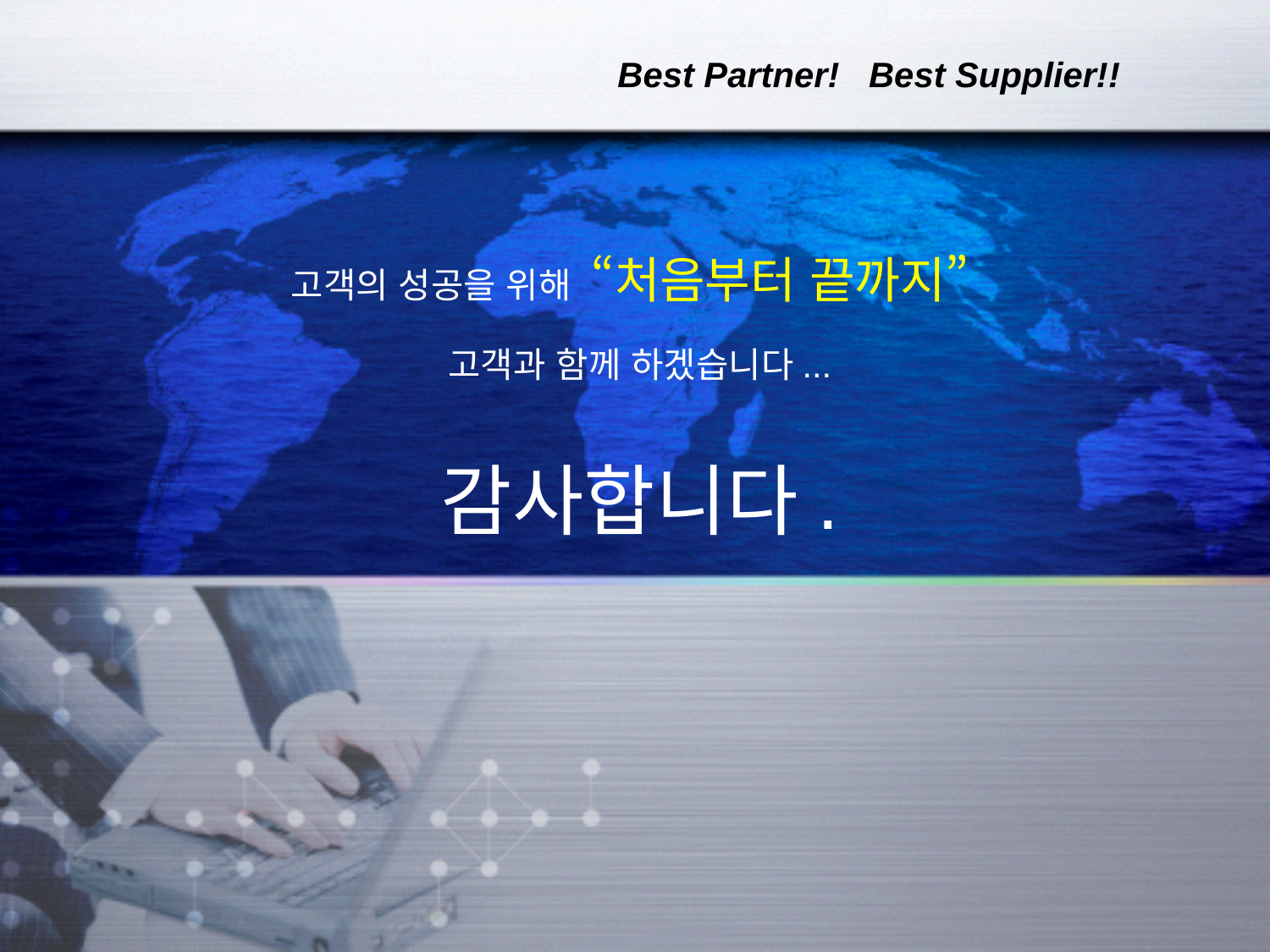

Best Partner!   Best Supplier!!
고객의 성공을 위해 “처음부터 끝까지”
고객과 함께 하겠습니다...
감사합니다.